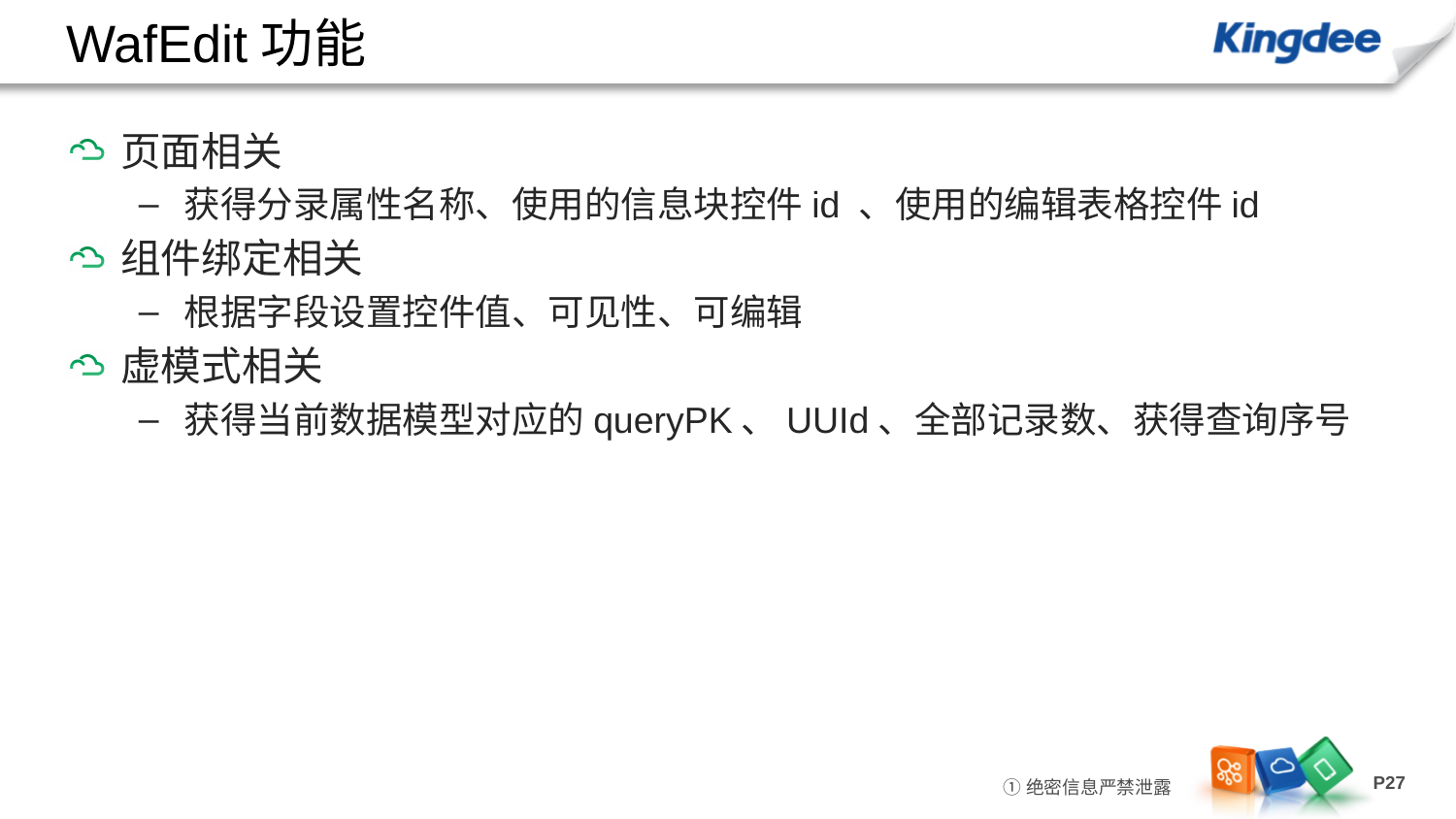

# WafEdit功能
页面相关
获得分录属性名称、使用的信息块控件id 、使用的编辑表格控件id
组件绑定相关
根据字段设置控件值、可见性、可编辑
虚模式相关
获得当前数据模型对应的queryPK、UUId、全部记录数、获得查询序号